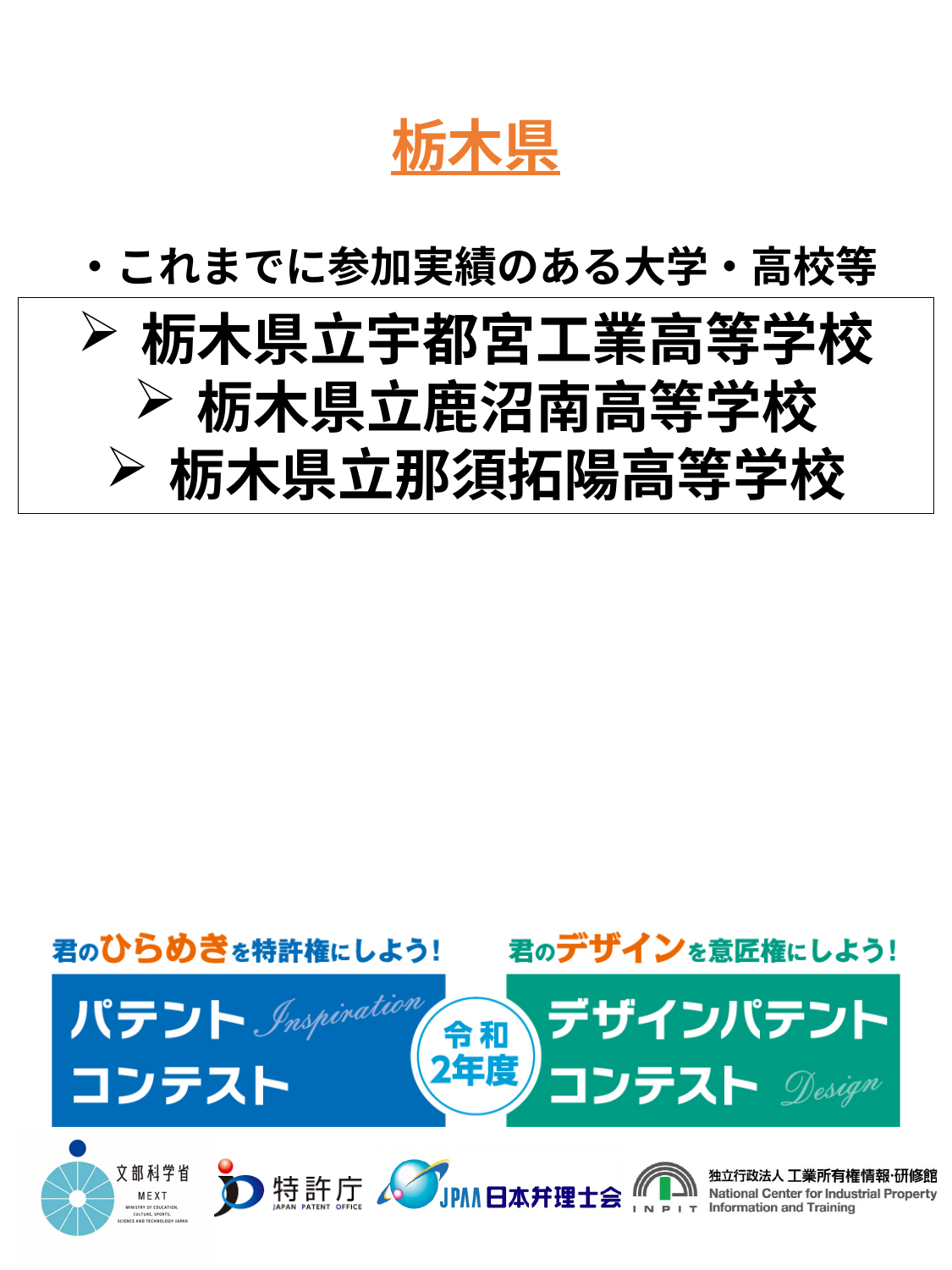

栃木県
・これまでに参加実績のある大学・高校等
栃木県立宇都宮工業高等学校
栃木県立鹿沼南高等学校
栃木県立那須拓陽高等学校